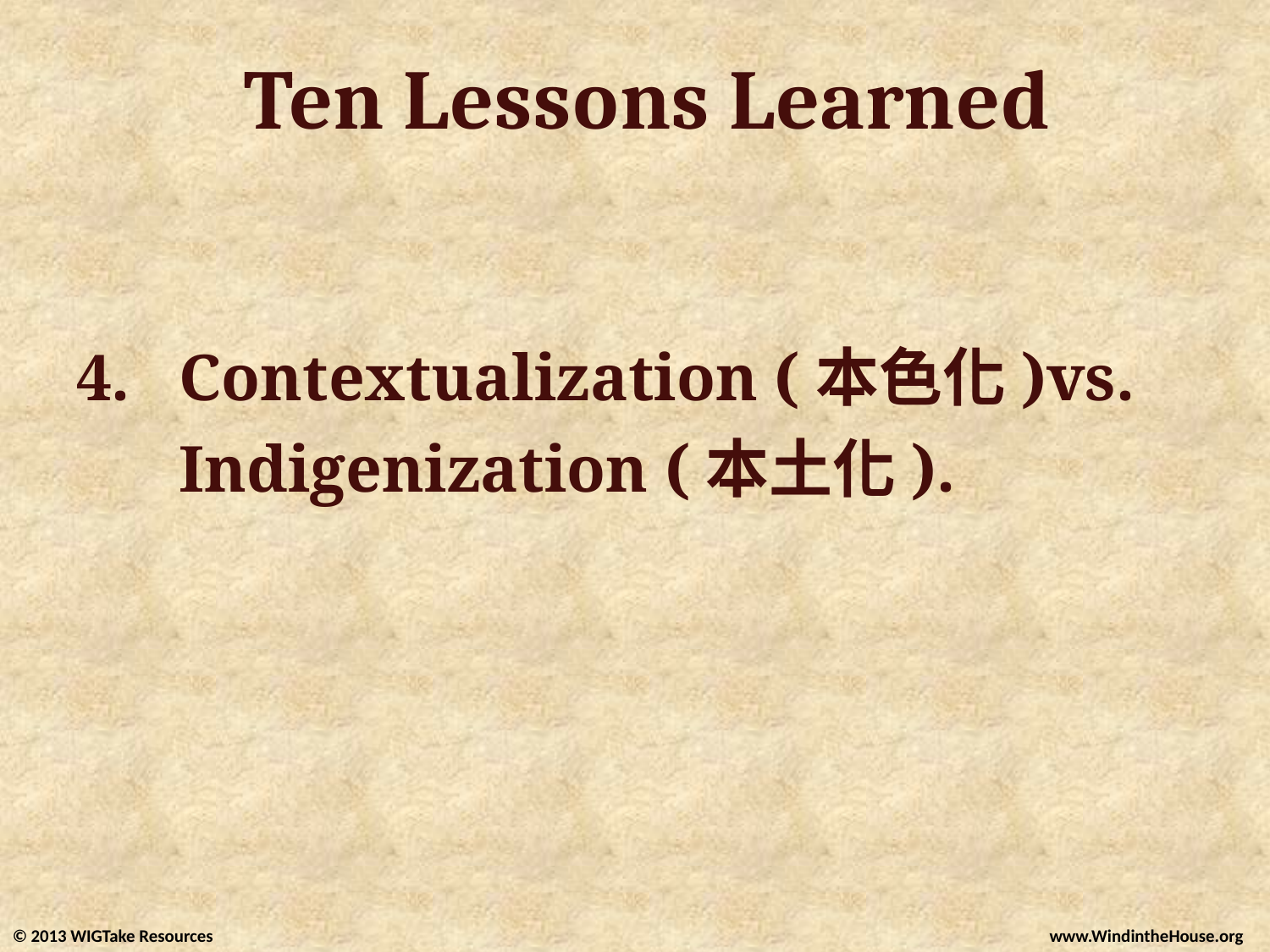

#
Ten Lessons Learned

Contextualization (本色化)vs. Indigenization (本土化).
© 2013 WIGTake Resources
www.WindintheHouse.org